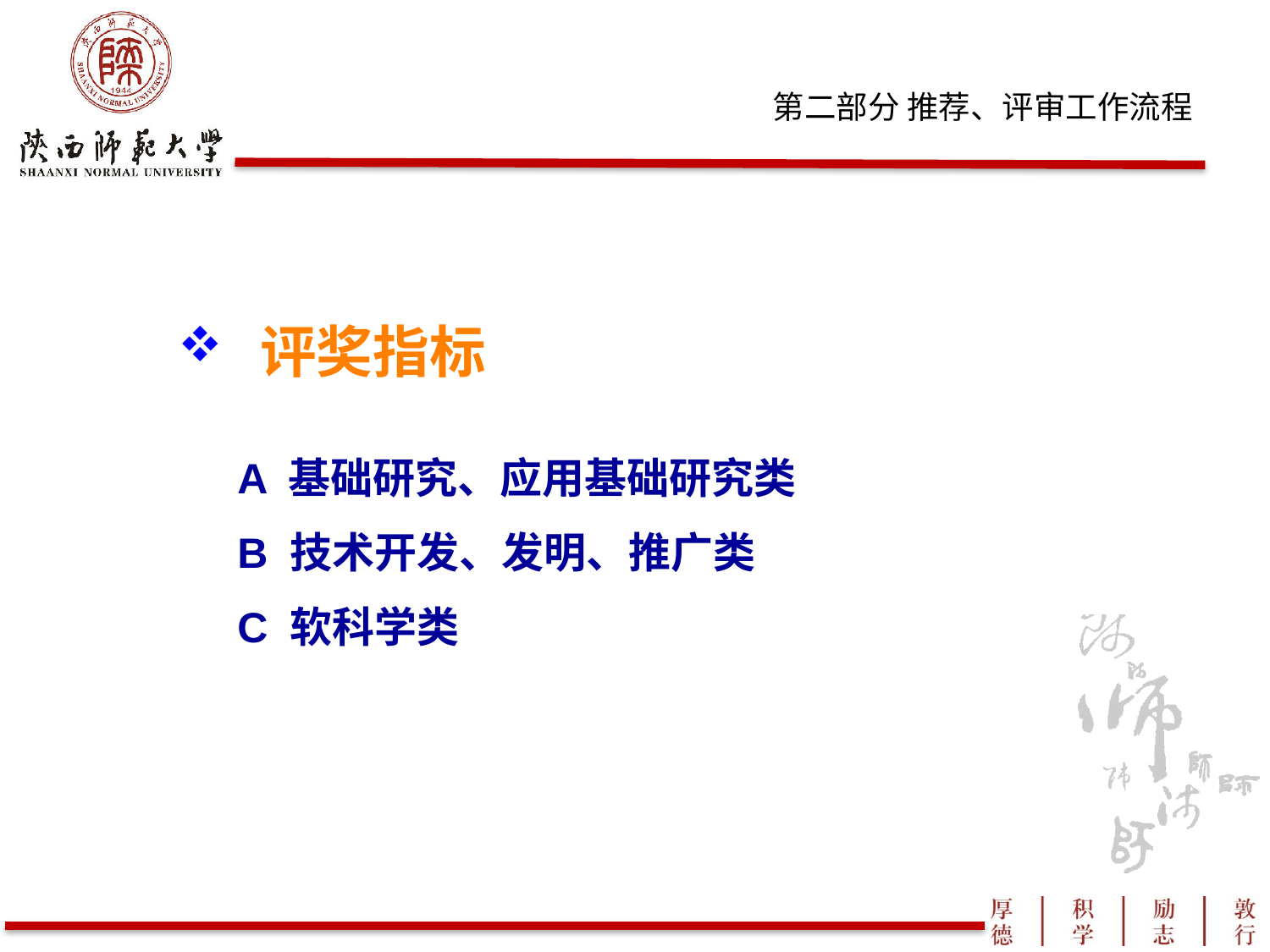

评奖指标

     A 基础研究、应用基础研究类
     B 技术开发、发明、推广类
     C 软科学类